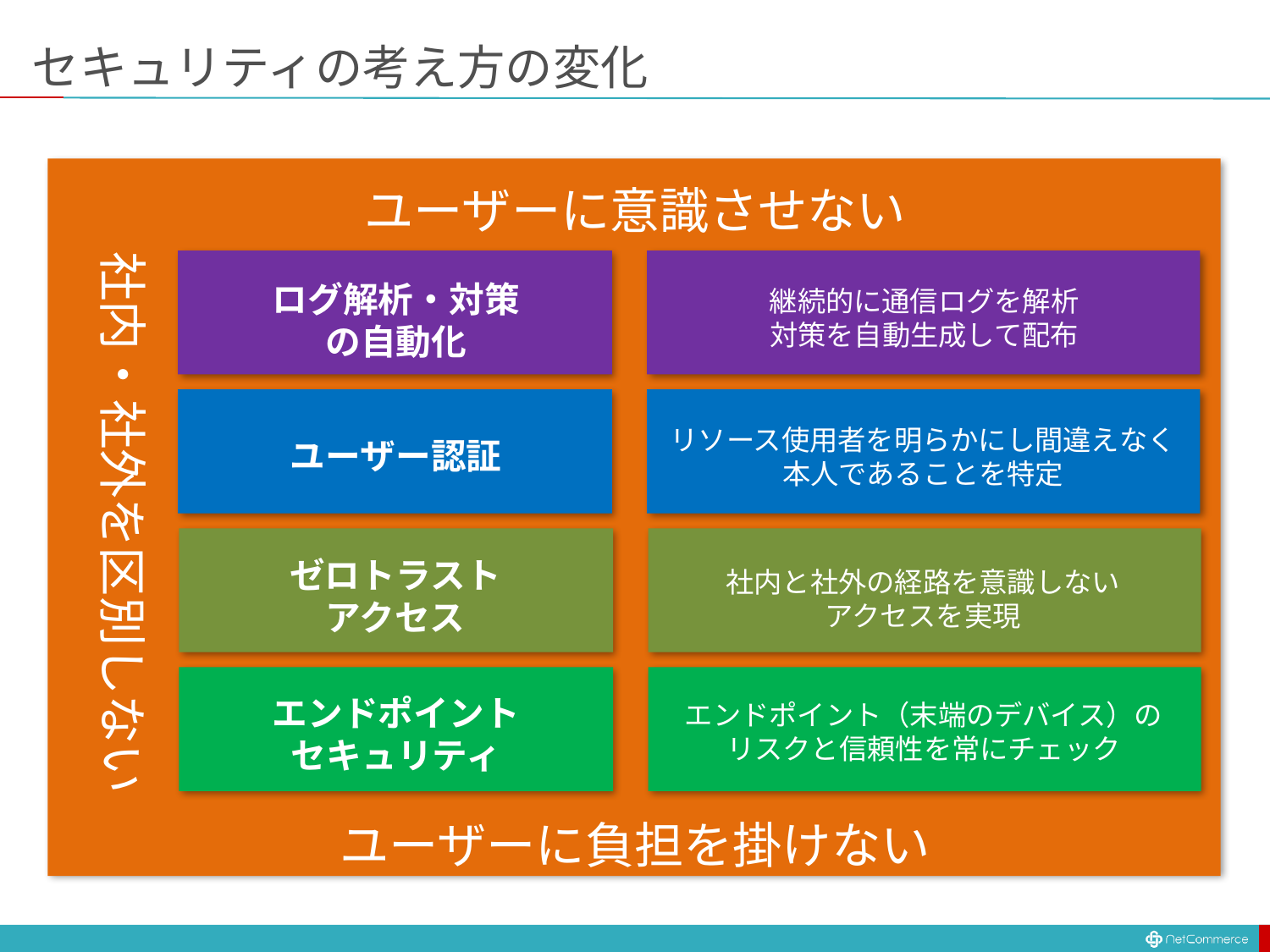

# セキュリティの考え方の変化

ユーザーに意識させない
社内・社外を区別しない

ログ解析・対策
の自動化
継続的に通信ログを解析
対策を自動生成して配布

リソース使用者を明らかにし間違えなく本人であることを特定
ユーザー認証

ゼロトラスト
アクセス
社内と社外の経路を意識しない
アクセスを実現

エンドポイント
セキュリティ
エンドポイント（末端のデバイス）の
リスクと信頼性を常にチェック
ユーザーに負担を掛けない